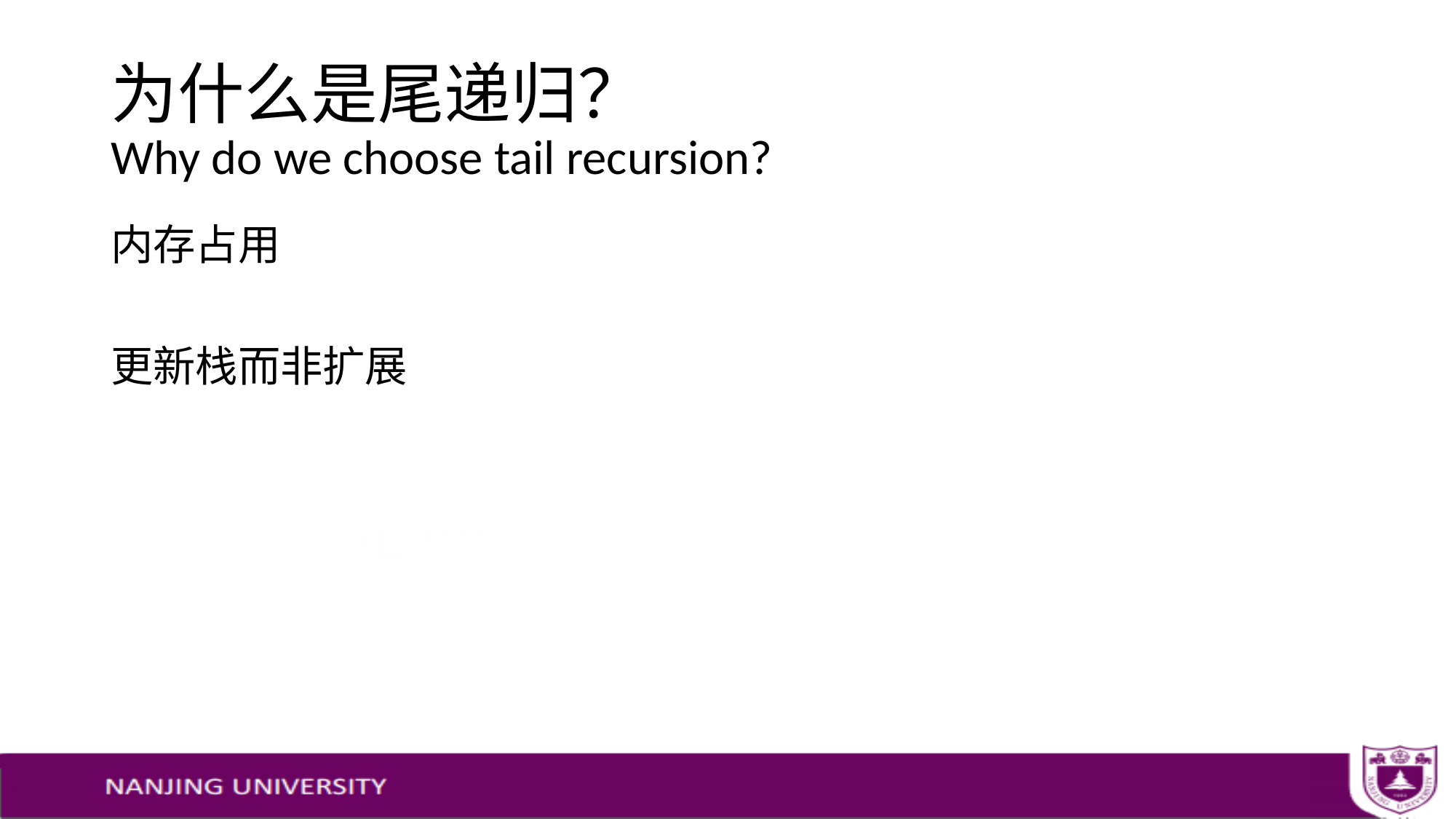

# 为什么是尾递归？ Why do we choose tail recursion?
内存占用

更新栈而非扩展